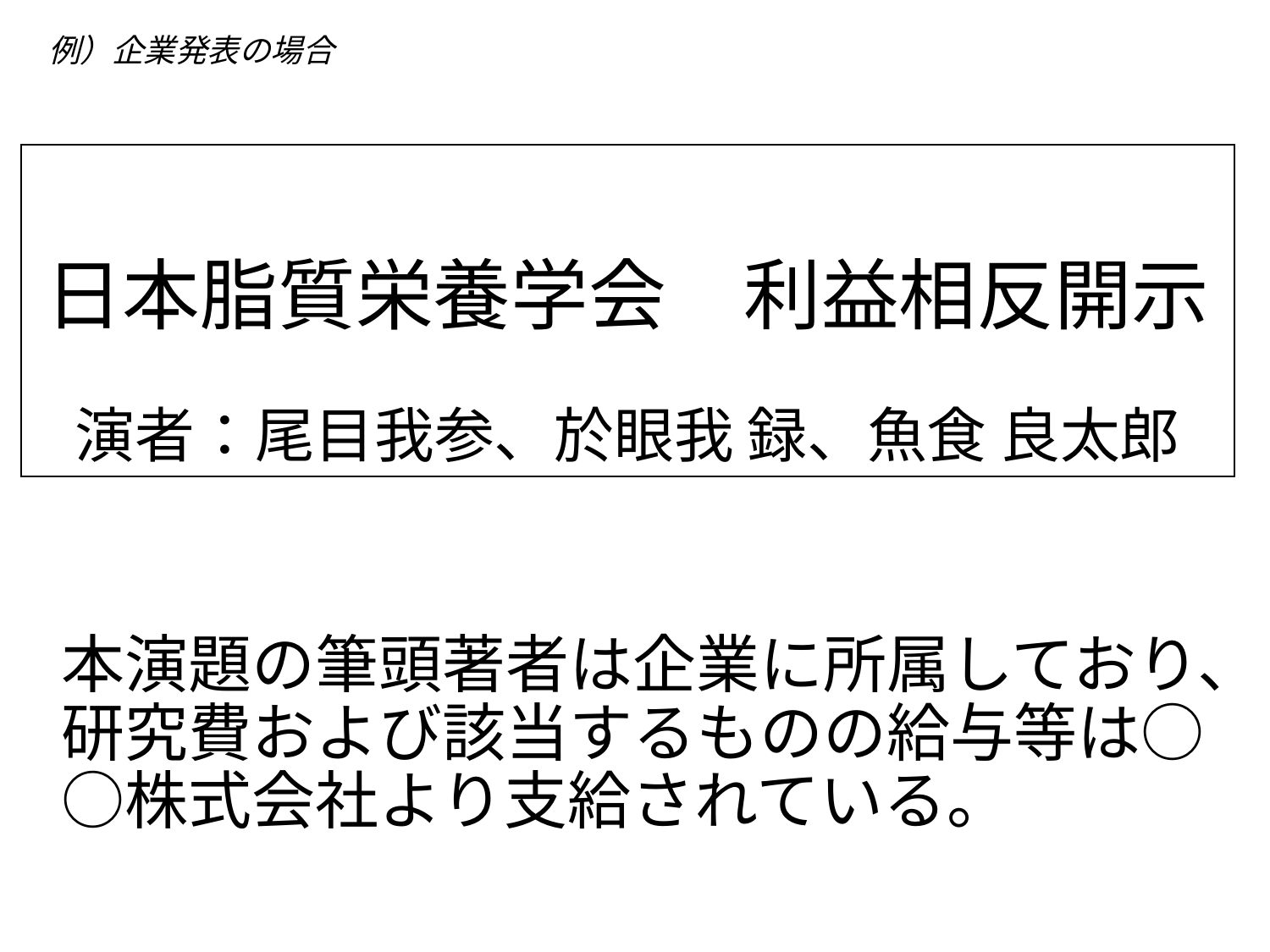

例）企業発表の場合
# 日本脂質栄養学会　利益相反開示 演者：尾目我参、於眼我 録、魚食 良太郎
本演題の筆頭著者は企業に所属しており、研究費および該当するものの給与等は○○株式会社より支給されている。